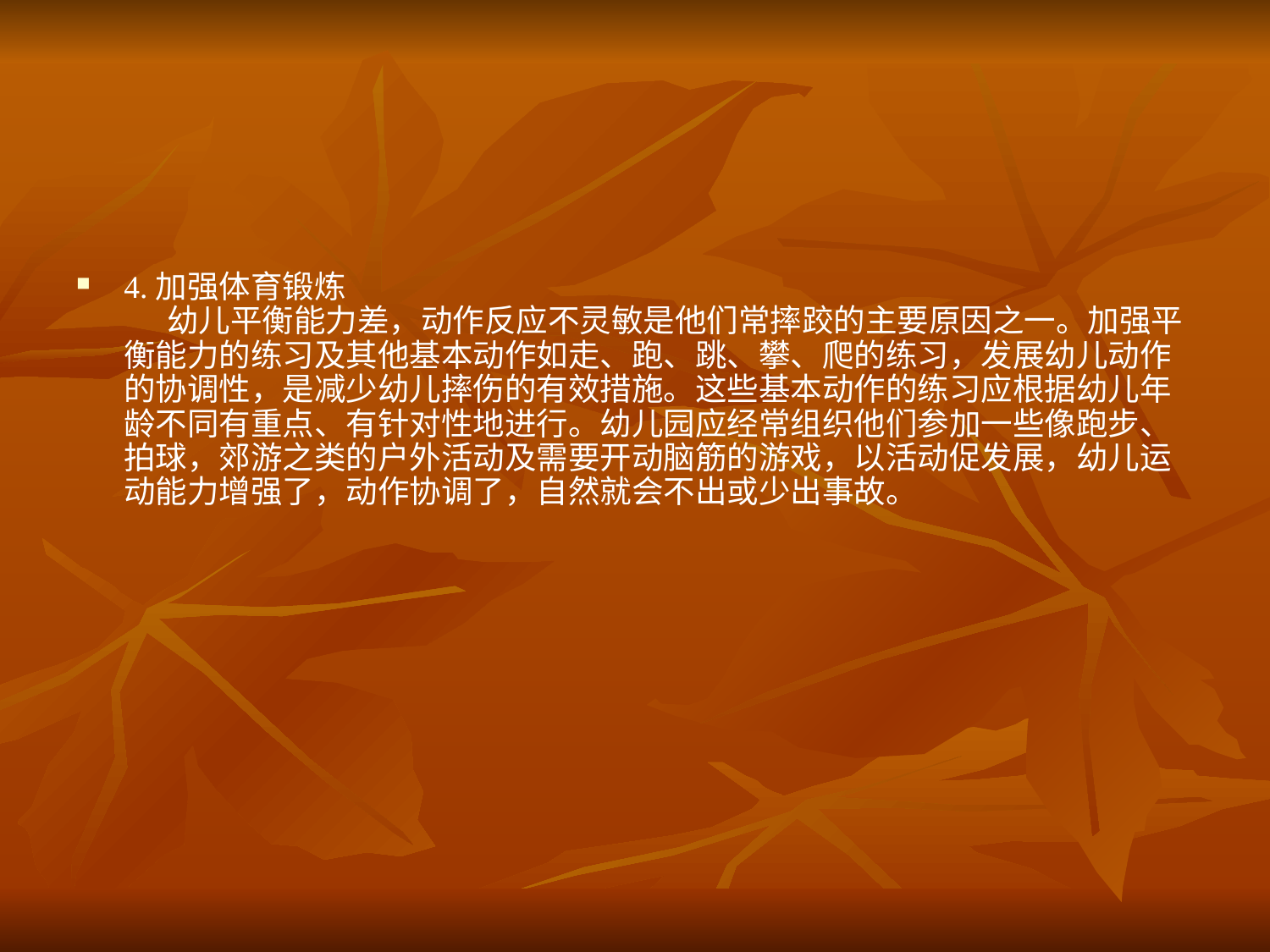

4.加强体育锻炼
      幼儿平衡能力差，动作反应不灵敏是他们常摔跤的主要原因之一。加强平衡能力的练习及其他基本动作如走、跑、跳、攀、爬的练习，发展幼儿动作的协调性，是减少幼儿摔伤的有效措施。这些基本动作的练习应根据幼儿年龄不同有重点、有针对性地进行。幼儿园应经常组织他们参加一些像跑步、拍球，郊游之类的户外活动及需要开动脑筋的游戏，以活动促发展，幼儿运动能力增强了，动作协调了，自然就会不出或少出事故。